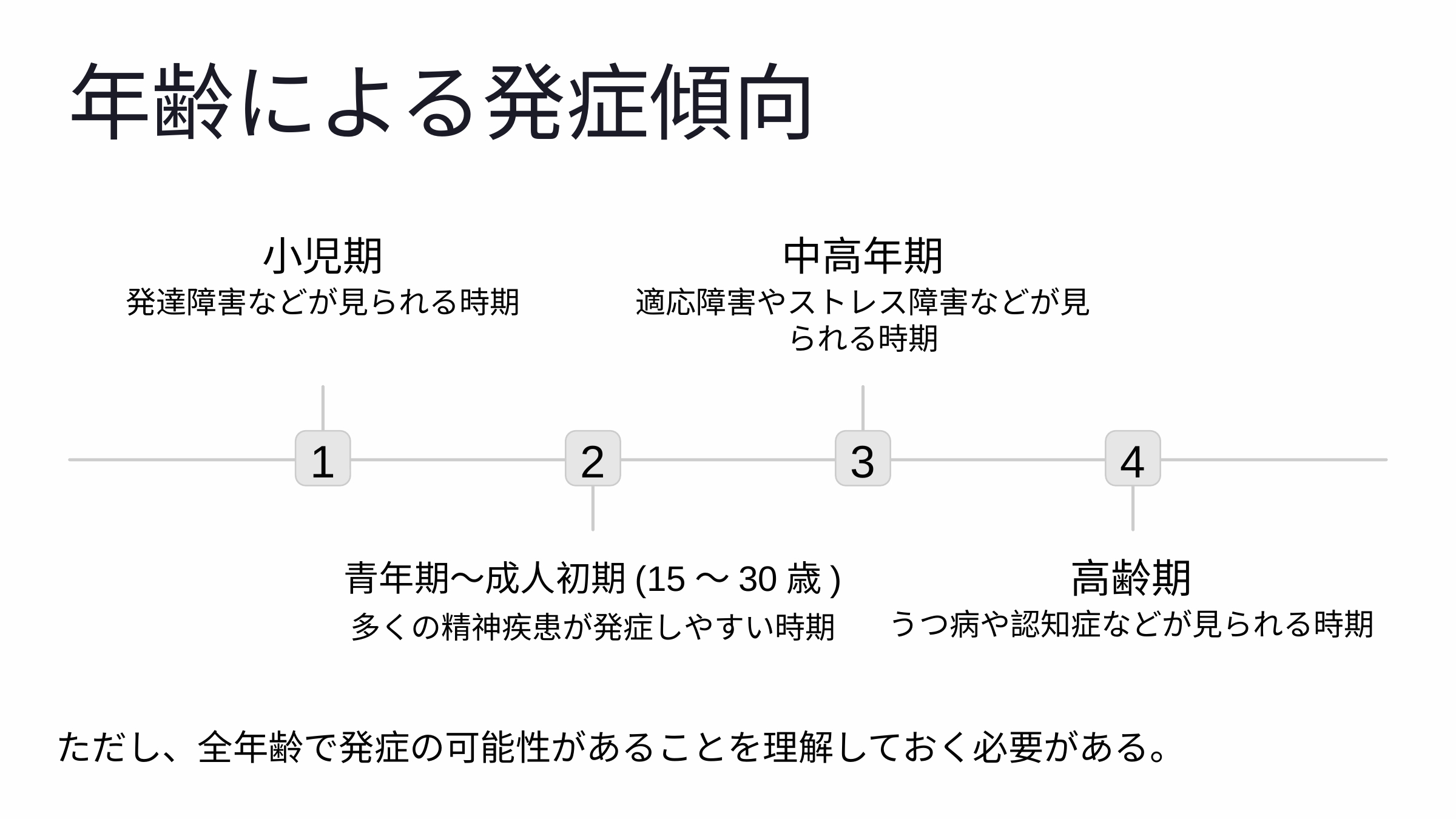

年齢による発症傾向
小児期
中高年期
発達障害などが見られる時期
適応障害やストレス障害などが見られる時期

1
2
3
4

高齢期
青年期〜成人初期(15〜30歳)
うつ病や認知症などが見られる時期
多くの精神疾患が発症しやすい時期
ただし、全年齢で発症の可能性があることを理解しておく必要がある。